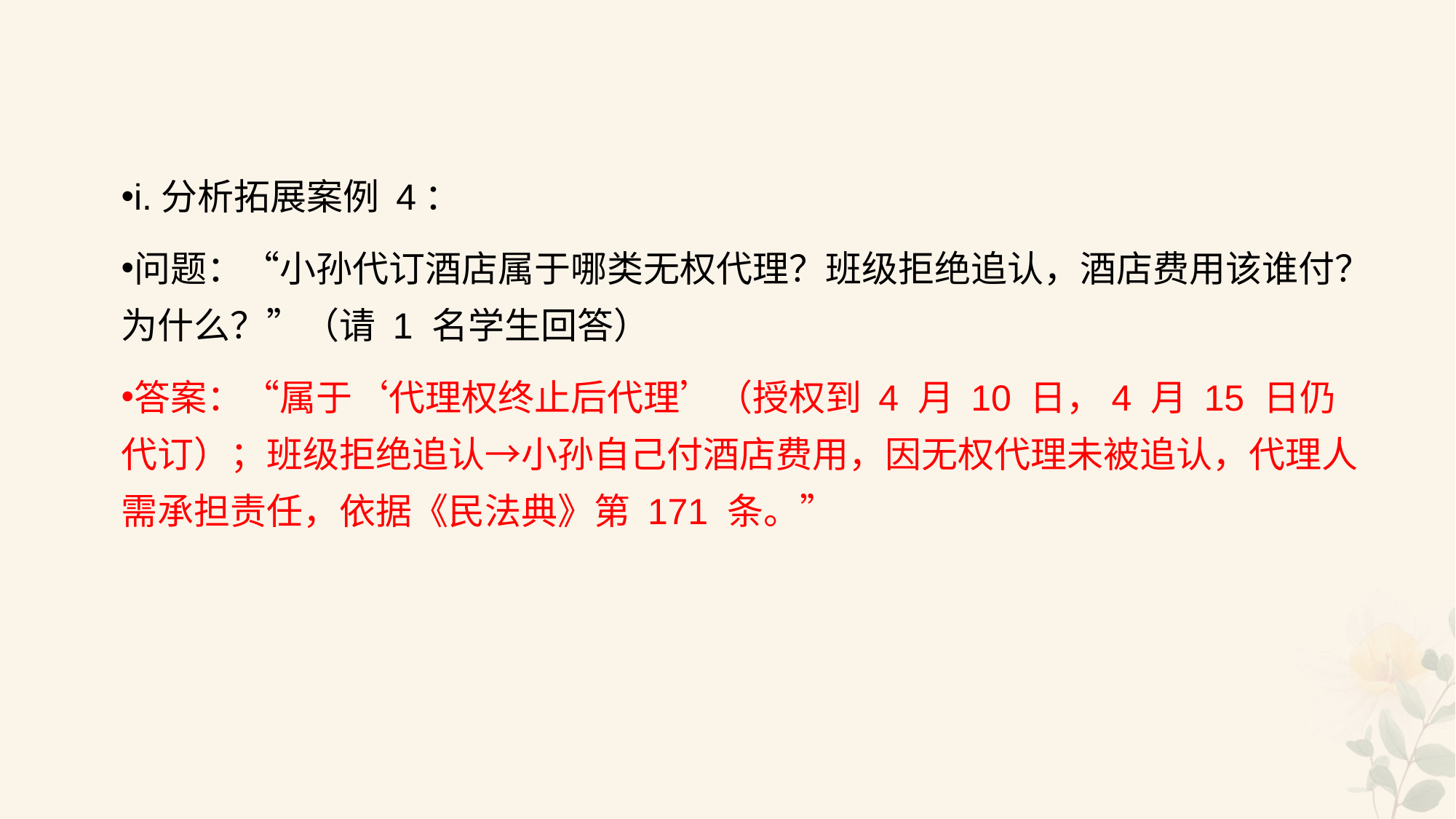

#
i.分析拓展案例 4：
问题：“小孙代订酒店属于哪类无权代理？班级拒绝追认，酒店费用该谁付？为什么？”（请 1 名学生回答）
答案：“属于‘代理权终止后代理’（授权到 4 月 10 日，4 月 15 日仍代订）；班级拒绝追认→小孙自己付酒店费用，因无权代理未被追认，代理人需承担责任，依据《民法典》第 171 条。”